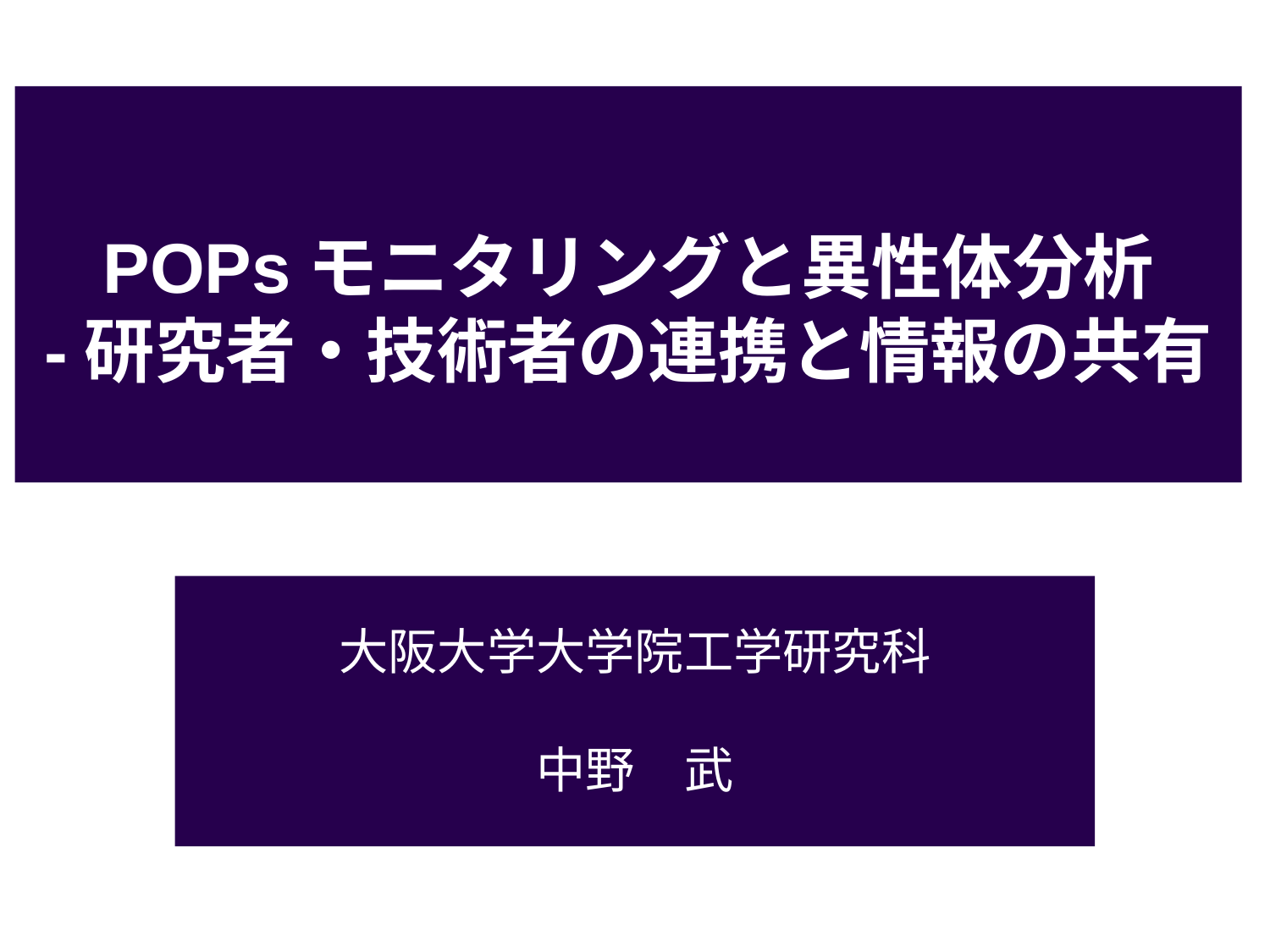

# POPsモニタリングと異性体分析 -研究者・技術者の連携と情報の共有

大阪大学大学院工学研究科

中野　武